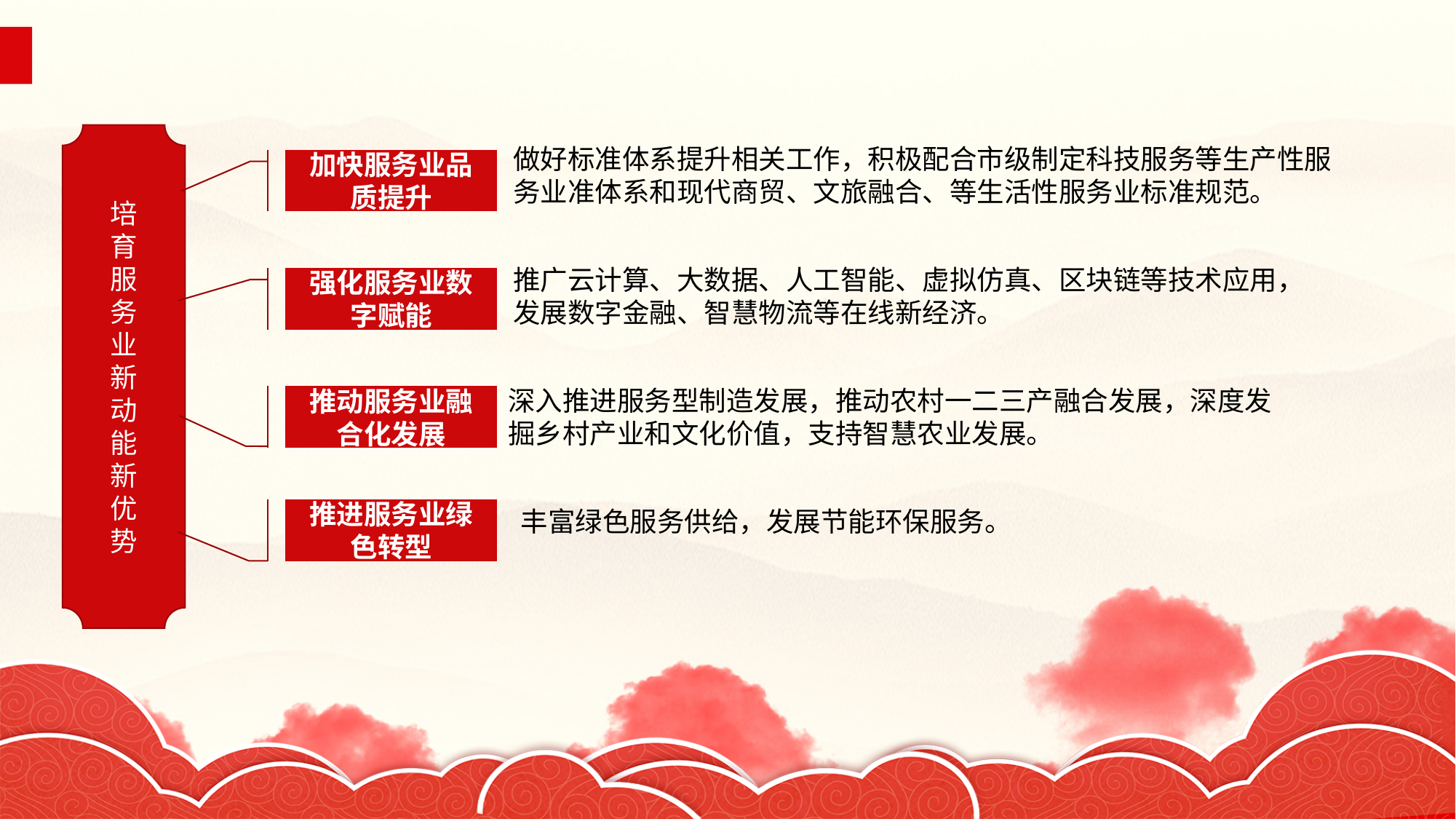

培
育
服
务
业
新
动
能
新
优
势
做好标准体系提升相关工作，积极配合市级制定科技服务等生产性服务业准体系和现代商贸、文旅融合、等生活性服务业标准规范。
加快服务业品质提升
推广云计算、大数据、人工智能、虚拟仿真、区块链等技术应用，发展数字金融、智慧物流等在线新经济。
强化服务业数字赋能
深入推进服务型制造发展，推动农村一二三产融合发展，深度发掘乡村产业和文化价值，支持智慧农业发展。
推动服务业融合化发展
推进服务业绿色转型
丰富绿色服务供给，发展节能环保服务。